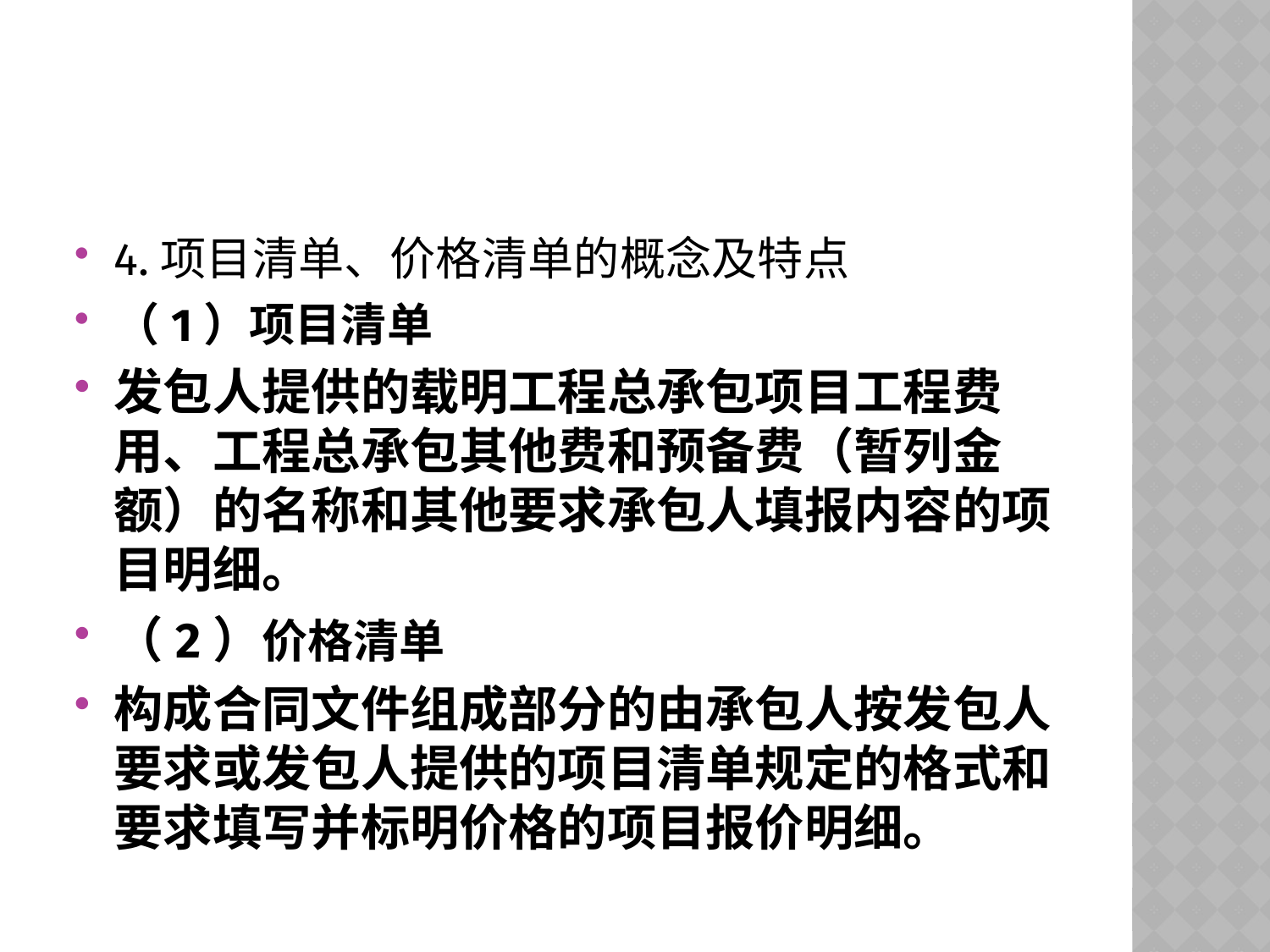

#
4.项目清单、价格清单的概念及特点
（1）项目清单
发包人提供的载明工程总承包项目工程费用、工程总承包其他费和预备费（暂列金额）的名称和其他要求承包人填报内容的项目明细。
（2）价格清单
构成合同文件组成部分的由承包人按发包人要求或发包人提供的项目清单规定的格式和要求填写并标明价格的项目报价明细。